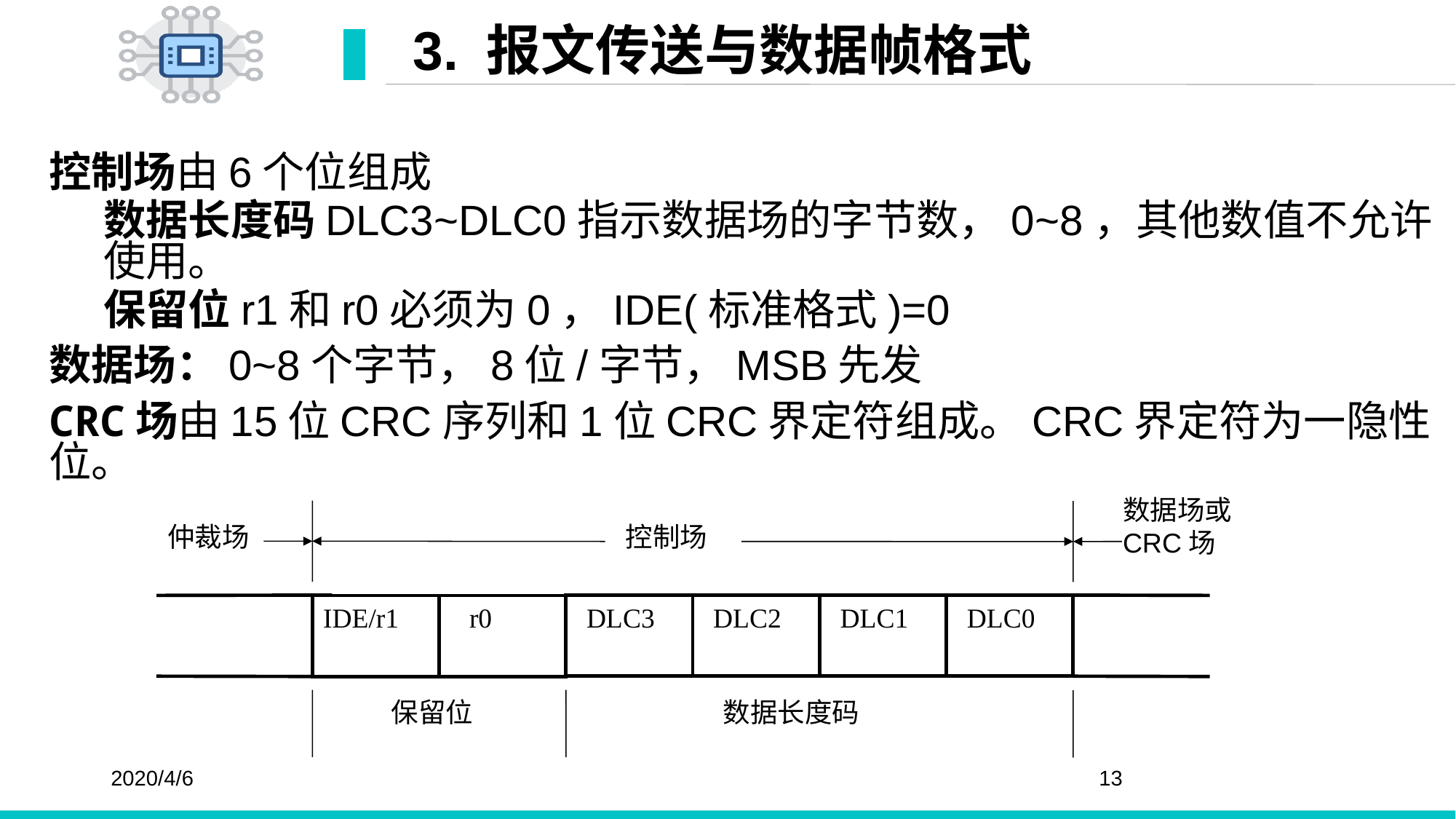

# 3. 报文传送与数据帧格式
控制场由6个位组成
数据长度码DLC3~DLC0指示数据场的字节数，0~8，其他数值不允许使用。
保留位r1和r0必须为0，IDE(标准格式)=0
数据场：0~8个字节，8位/字节，MSB先发
CRC场由15位CRC序列和1位CRC界定符组成。CRC界定符为一隐性位。

数据场或CRC场

仲裁场
控制场

IDE/r1

r0
DLC3
DLC2
DLC1
DLC0

数据长度码
保留位

2020/4/6
13